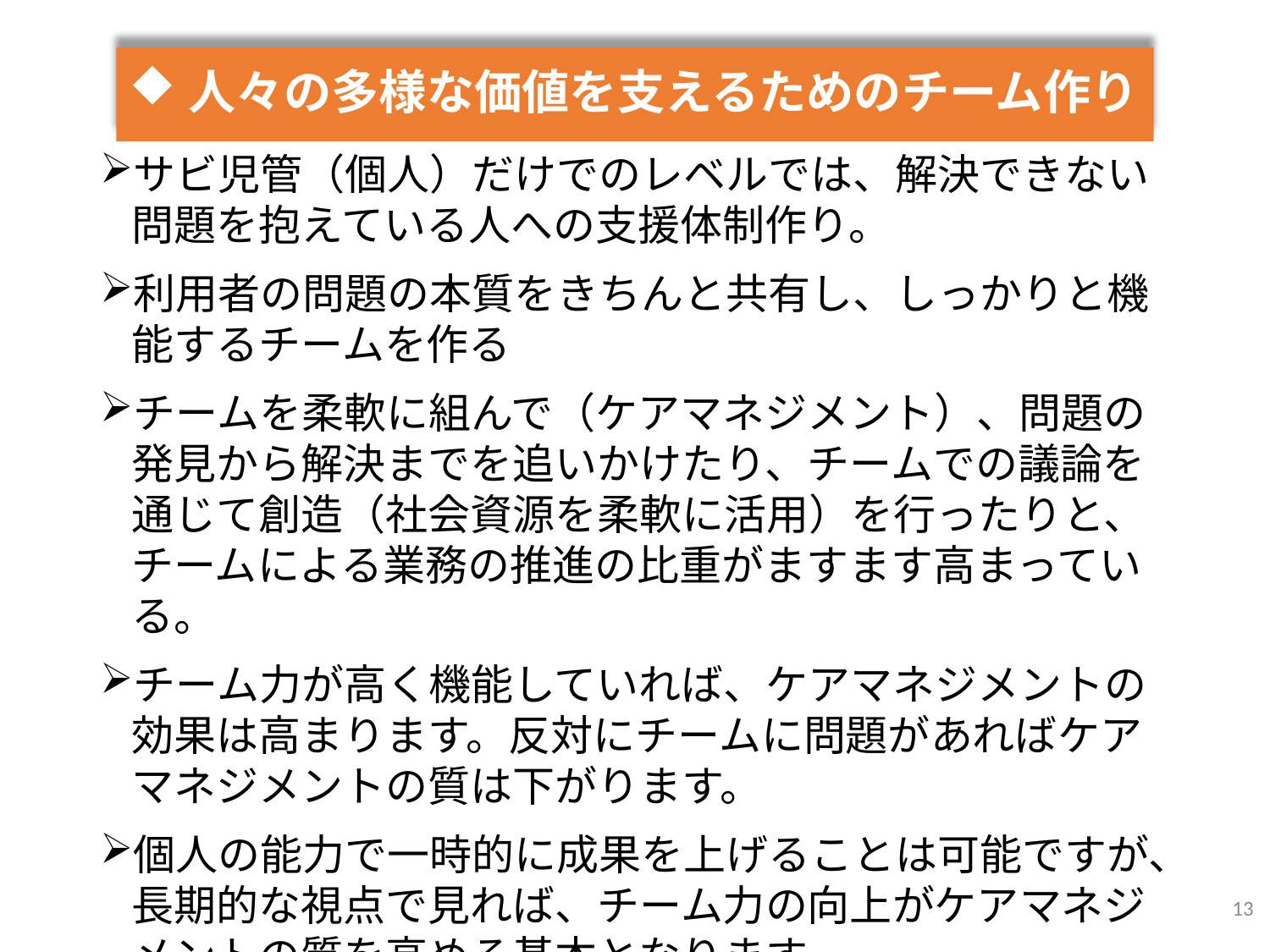

# 人々の多様な価値を支えるためのチーム作り
サビ児管（個人）だけでのレベルでは、解決できない問題を抱えている人への支援体制作り。
利用者の問題の本質をきちんと共有し、しっかりと機能するチームを作る
チームを柔軟に組んで（ケアマネジメント）、問題の発見から解決までを追いかけたり、チームでの議論を通じて創造（社会資源を柔軟に活用）を行ったりと、チームによる業務の推進の比重がますます高まっている。
チーム力が高く機能していれば、ケアマネジメントの効果は高まります。反対にチームに問題があればケアマネジメントの質は下がります。
個人の能力で一時的に成果を上げることは可能ですが、長期的な視点で見れば、チーム力の向上がケアマネジメントの質を高める基本となります。
13